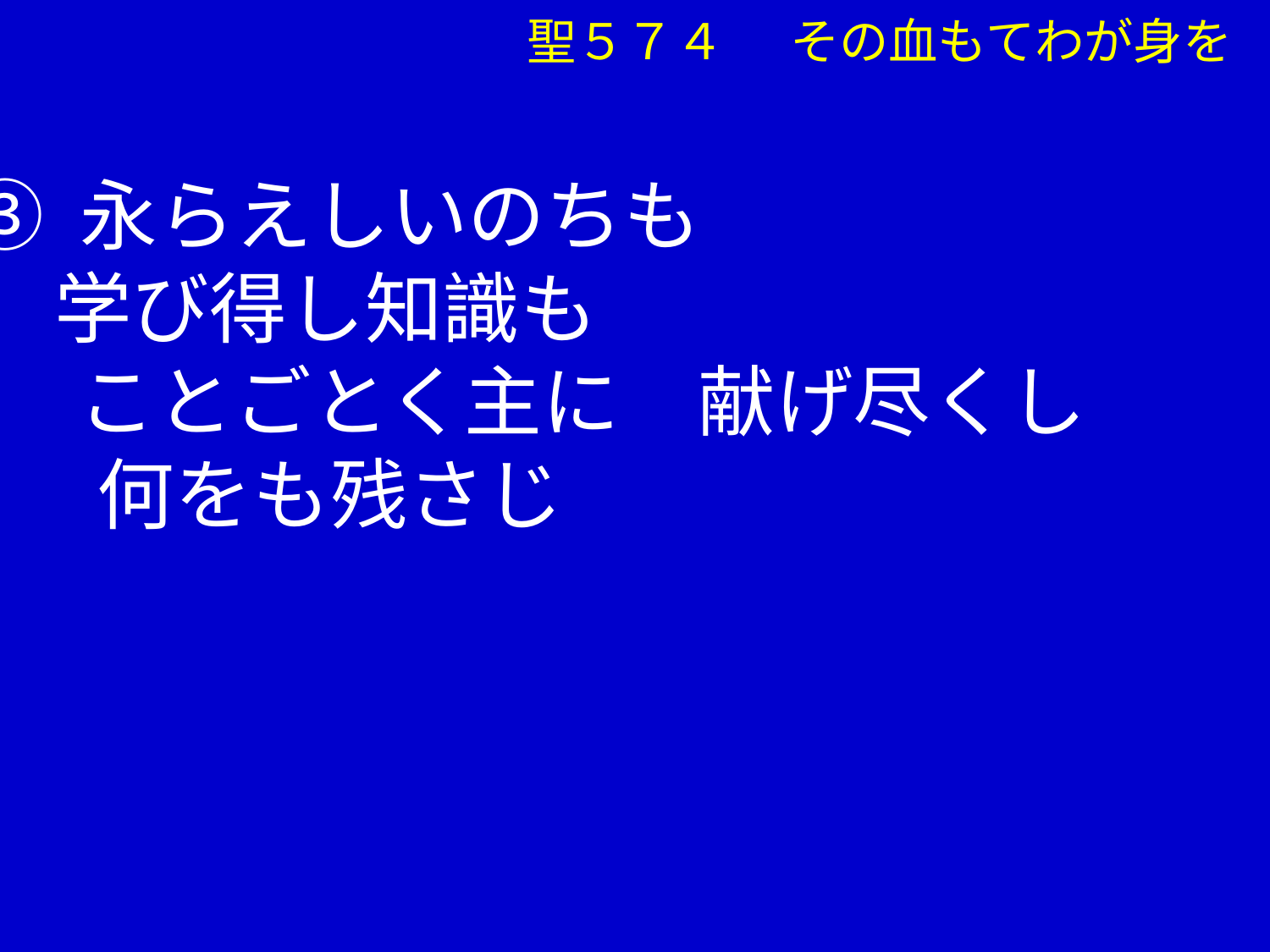

聖５７４      その血もてわが身を
③ 永らえしいのちも
    学び得し知識も
　  ことごとく主に　献げ尽くし
  　何をも残さじ